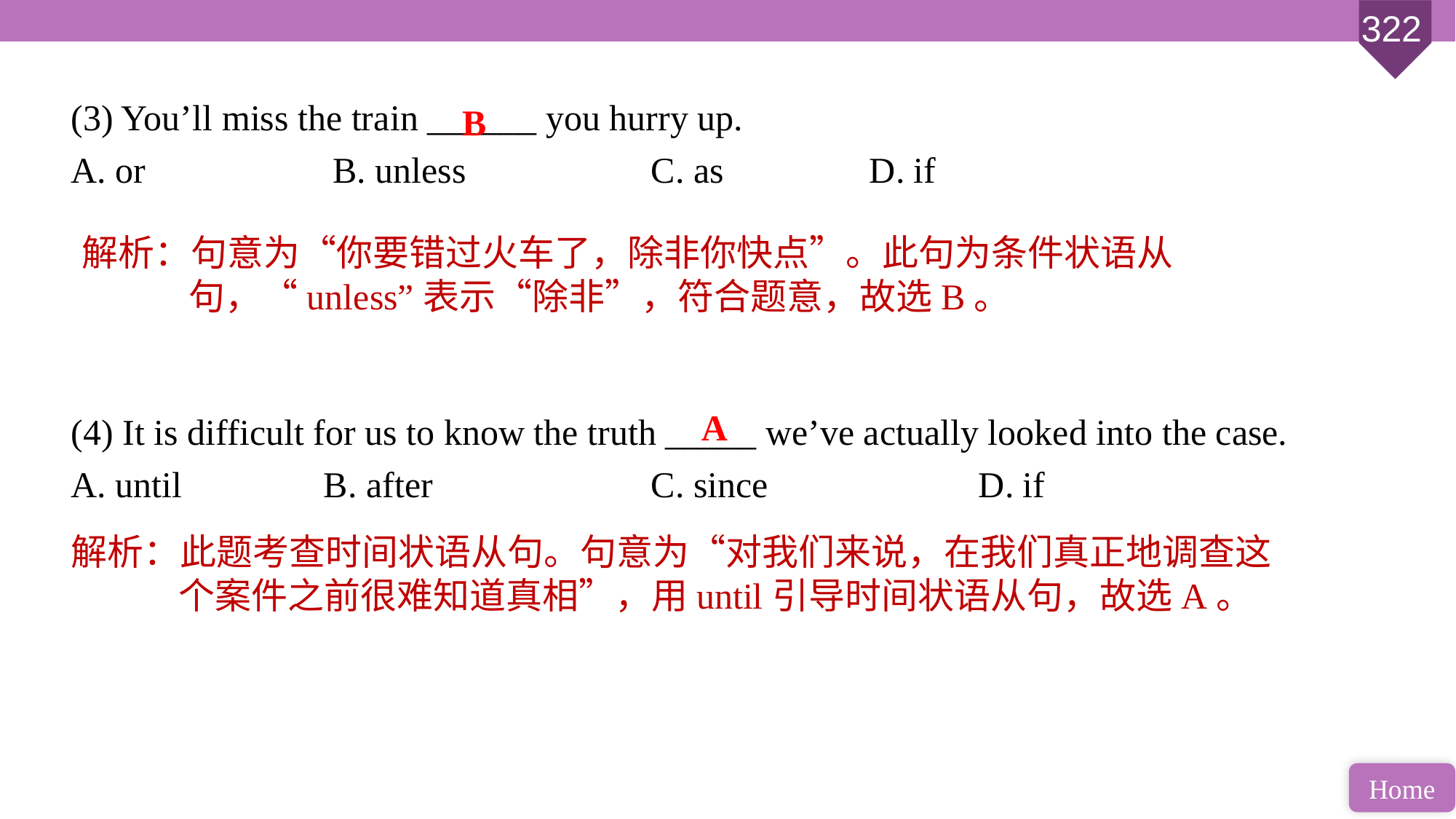

(3) You’ll miss the train ______ you hurry up.
A. or		 B. unless 		C. as 		D. if

(4) It is difficult for us to know the truth _____ we’ve actually looked into the case.
A. until 		B. after 		C. since 		D. if
B
解析：句意为“你要错过火车了，除非你快点”。此句为条件状语从句，“unless”表示“除非”，符合题意，故选B。
A
解析：此题考查时间状语从句。句意为“对我们来说，在我们真正地调查这个案件之前很难知道真相”，用until引导时间状语从句，故选A。